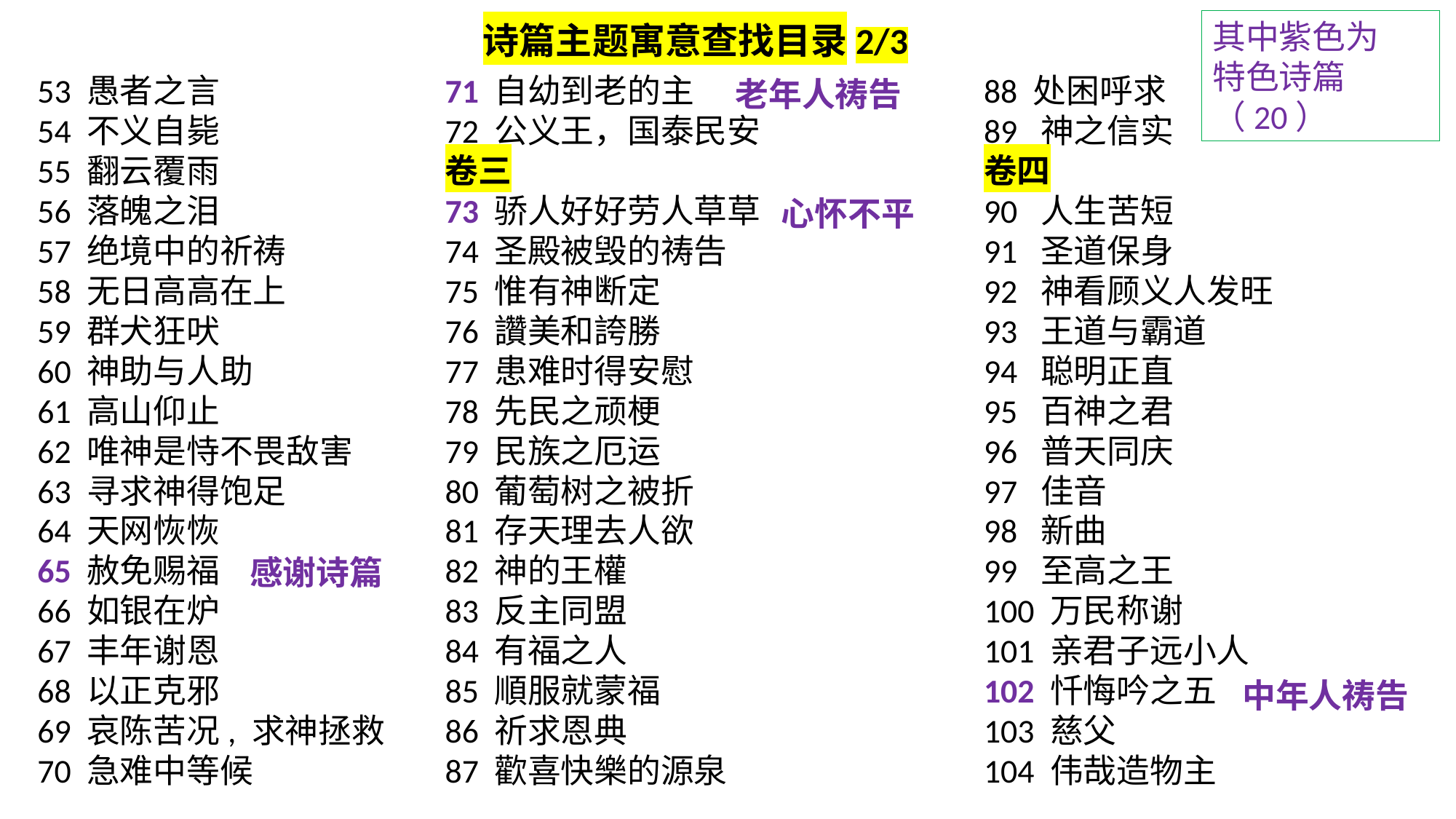

其中紫色为
特色诗篇（20）
诗篇主题寓意查找目录2/3
53 愚者之言
54 不义自毙
55 翻云覆雨
56 落魄之泪
57 绝境中的祈祷
58 无日高高在上
59 群犬狂吠
60 神助与人助
61 高山仰止
62 唯神是恃不畏敌害
63 寻求神得饱足
64 天网恢恢
65 赦免赐福
66 如银在炉
67 丰年谢恩
68 以正克邪
69 哀陈苦况, 求神拯救
70 急难中等候
71 自幼到老的主
72 公义王，国泰民安
卷三
73 骄人好好劳人草草
74 圣殿被毁的祷告
75 惟有神断定
76 讚美和誇勝
77 患难时得安慰
78 先民之顽梗
79 民族之厄运
80 葡萄树之被折
81 存天理去人欲
82 神的王權
83 反主同盟
84 有福之人
85 順服就蒙福
86 祈求恩典
87 歡喜快樂的源泉
88 处困呼求
89  神之信实
卷四
90  人生苦短
91  圣道保身
92  神看顾义人发旺
93  王道与霸道
94  聪明正直
95  百神之君
96  普天同庆
97  佳音
98  新曲
99  至高之王
100 万民称谢
101 亲君子远小人
102 忏悔吟之五
103 慈父
104 伟哉造物主
老年人祷告
心怀不平
感谢诗篇
中年人祷告
`